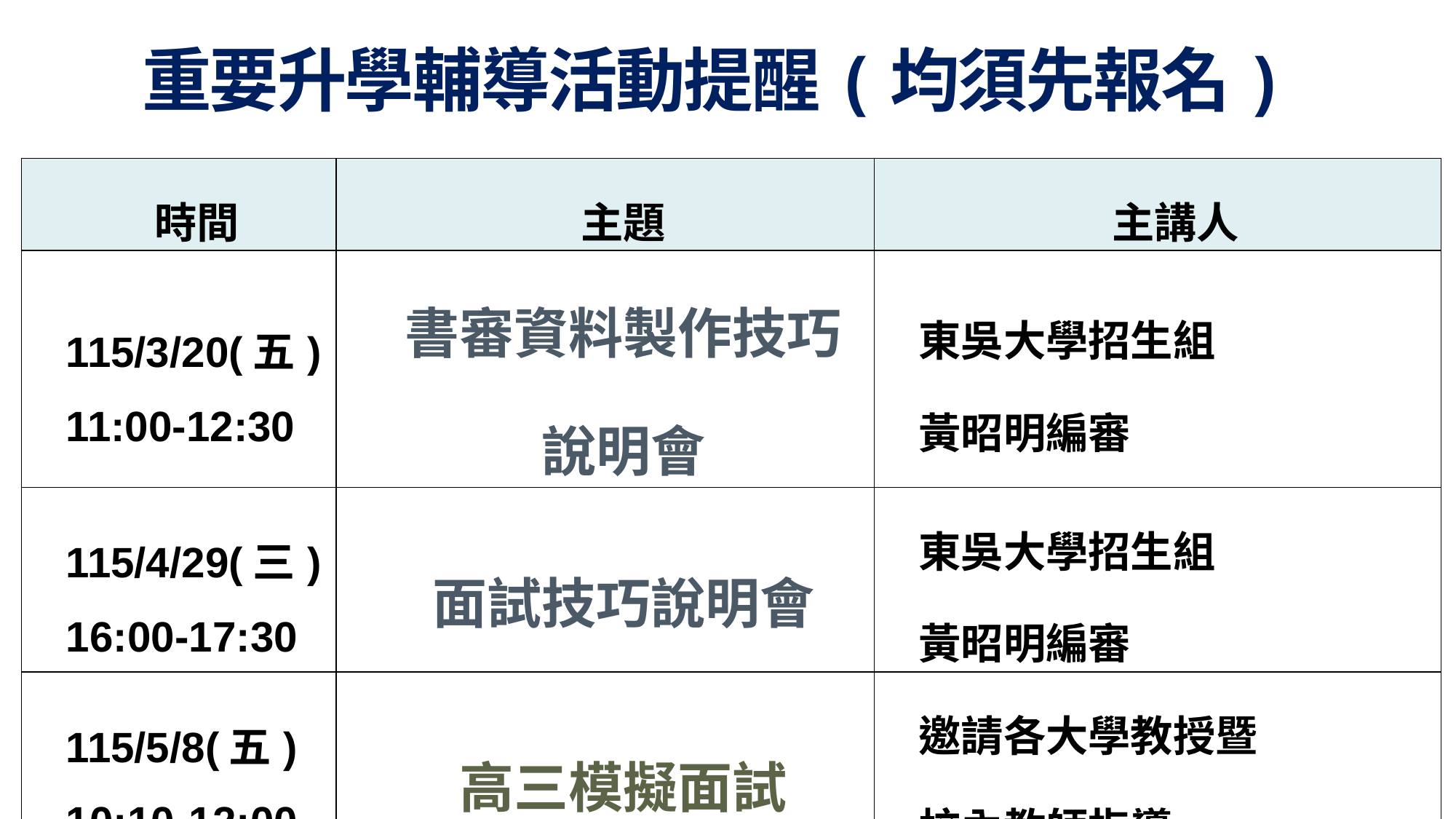

# 重要升學輔導活動提醒(均須先報名)
| 時間 | 主題 | 主講人 |
| --- | --- | --- |
| 115/3/20(五) 11:00-12:30 | 書審資料製作技巧說明會 | 東吳大學招生組 黃昭明編審 |
| 115/4/29(三) 16:00-17:30 | 面試技巧說明會 | 東吳大學招生組 黃昭明編審 |
| 115/5/8(五) 10:10-12:00 | 高三模擬面試 | 邀請各大學教授暨 校內教師指導 |